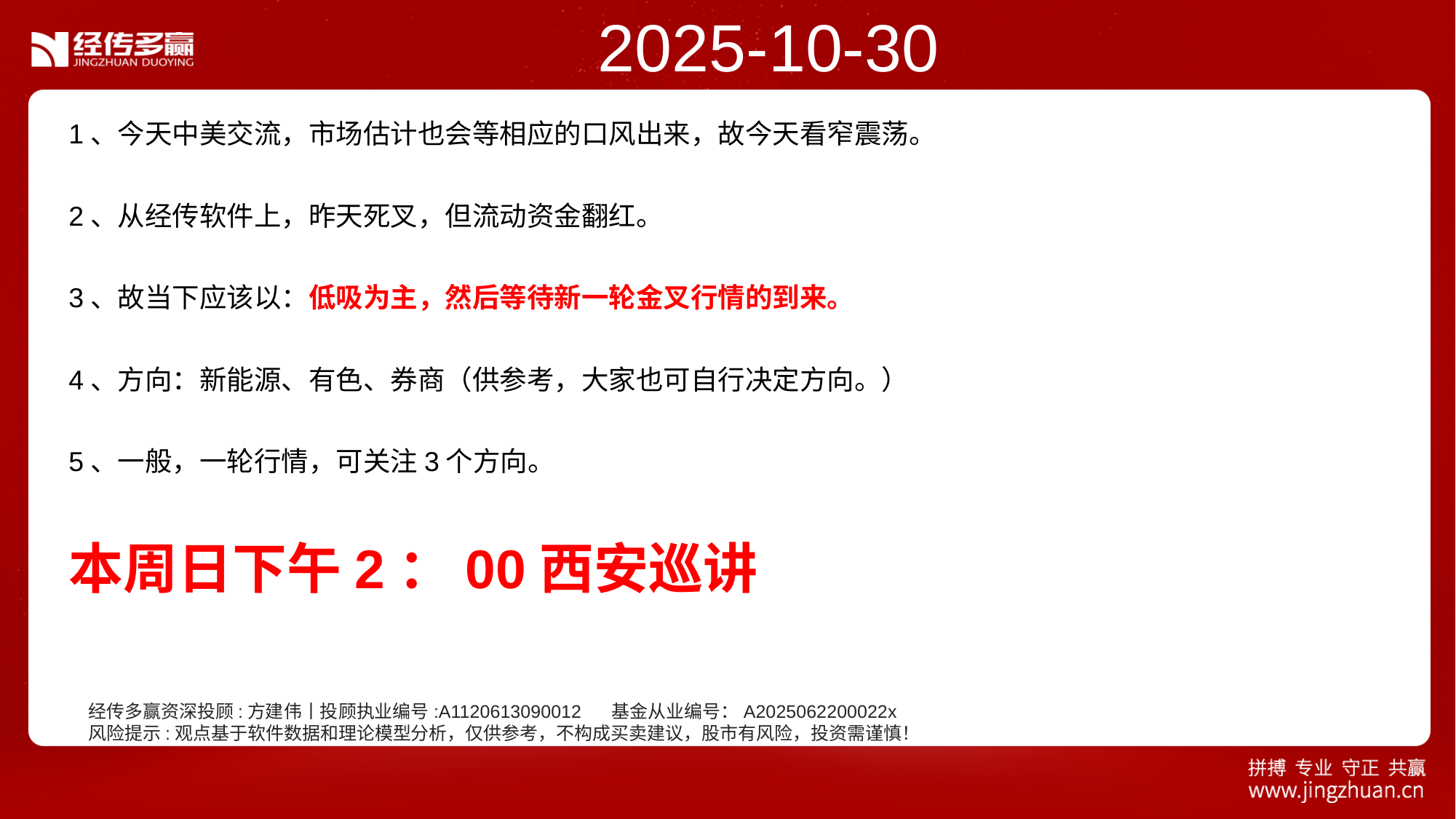

2025-10-30
1、今天中美交流，市场估计也会等相应的口风出来，故今天看窄震荡。

2、从经传软件上，昨天死叉，但流动资金翻红。

3、故当下应该以：低吸为主，然后等待新一轮金叉行情的到来。

4、方向：新能源、有色、券商（供参考，大家也可自行决定方向。）

5、一般，一轮行情，可关注3个方向。

本周日下午2：00西安巡讲